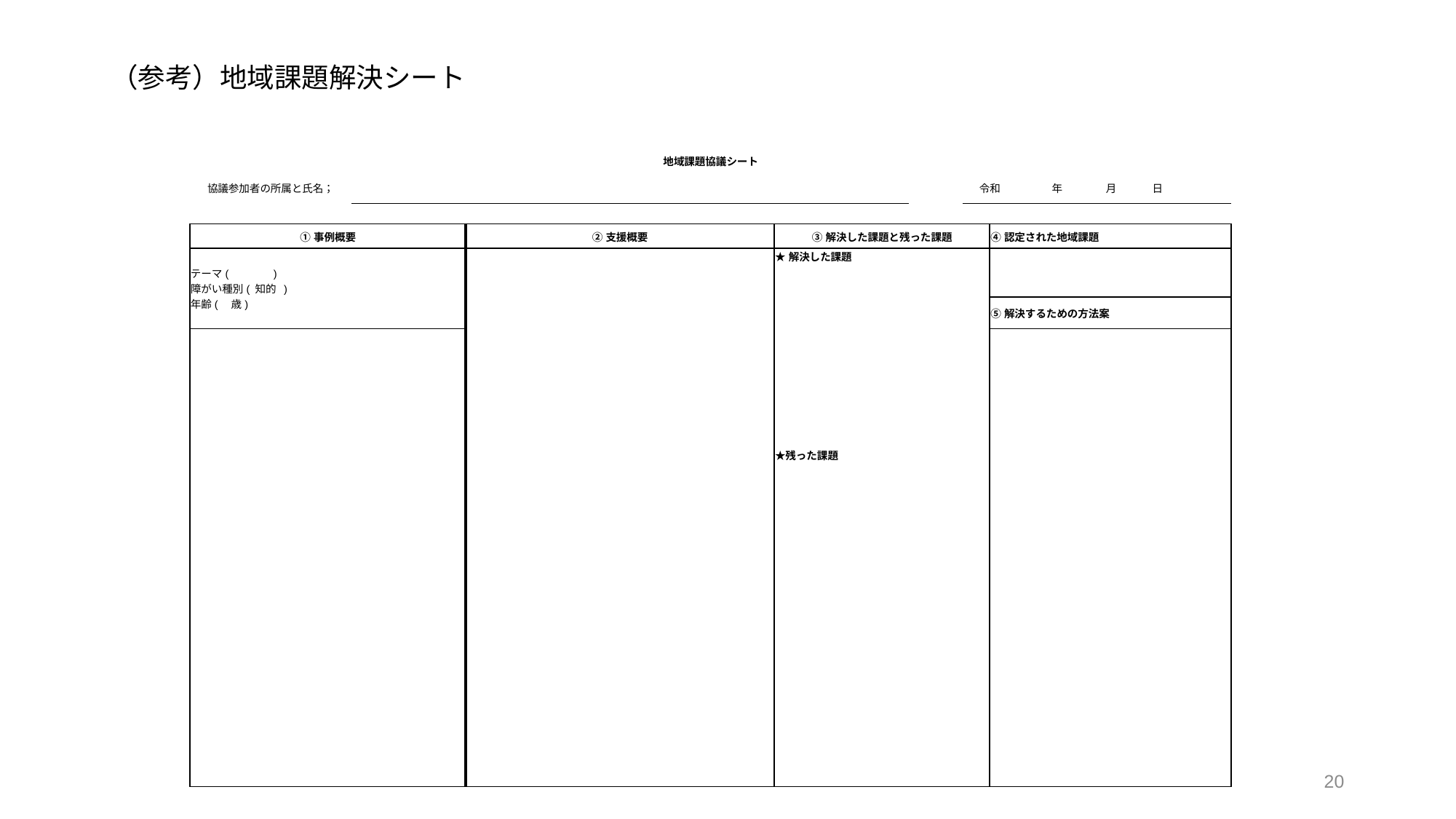

# （参考）地域課題解決シート
| 地域課題協議シート |  |  |  |  |  |  |  |  |  |  |  |  |  |  |  |  |  |  |  |  |  |  |  |  |  |  |  |  |  |  |  |  |  |  |  |
| --- | --- | --- | --- | --- | --- | --- | --- | --- | --- | --- | --- | --- | --- | --- | --- | --- | --- | --- | --- | --- | --- | --- | --- | --- | --- | --- | --- | --- | --- | --- | --- | --- | --- | --- | --- |
| 協議参加者の所属と氏名； |  |  |  |  |  |  |  |  |  |  |  |  |  |  |  |  |  |  |  |  |  |  |  |  |  |  |  | 令和 |  |  | 年 |  | 月 |  | 日 |
|  |  |  |  |  |  |  |  |  |  |  |  |  |  |  |  |  |  |  |  |  |  |  |  |  |  |  |  |  |  |  |  |  |  |  |  |
| ①事例概要 |  |  |  |  |  |  |  |  | ②支援概要 |  |  |  |  |  |  |  |  |  |  |  | ③解決した課題と残った課題 |  |  |  |  |  |  |  | ④認定された地域課題 |  |  |  |  |  |  |
| テーマ( 　　　 ) 障がい種別( 知的 ) 　 年齢(　歳) |  |  |  |  |  |  |  |  |  |  |  |  |  |  |  |  |  |  |  |  | ★解決した課題 ★残った課題 |  |  |  |  |  |  |  |  |  |  |  |  |  |  |
|  |  |  |  |  |  |  |  |  |  |  |  |  |  |  |  |  |  |  |  |  |  |  |  |  |  |  |  |  | ⑤解決するための方法案 |  |  |  |  |  |  |
|  |  |  |  |  |  |  |  |  |  |  |  |  |  |  |  |  |  |  |  |  |  |  |  |  |  |  |  |  |  |  |  |  |  |  |  |
20